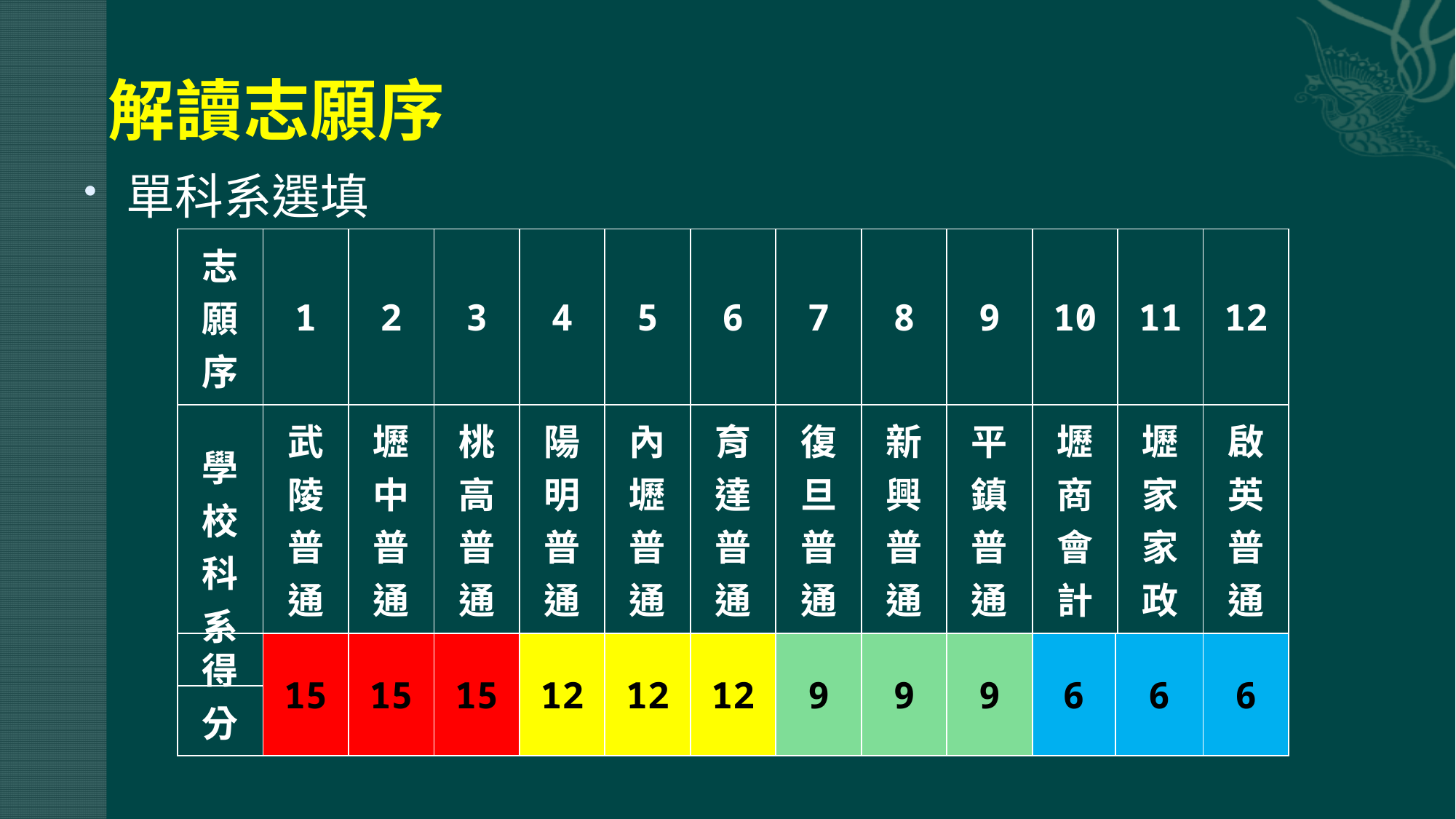

# 解讀志願序
單科系選填

| 志願序 | 1 | 2 | 3 | 4 | 5 | 6 | 7 | 8 | 9 | 10 | 11 | 12 |
| --- | --- | --- | --- | --- | --- | --- | --- | --- | --- | --- | --- | --- |
| 學校科系 | 武陵 普通科 | 壢中 普通科 | 桃高普通科 | 陽明普通科 | 內壢普通科 | 育達普通科 | 復旦普 通科 | 新興普通科 | 平鎮普通科 | 壢商會計科 | 壢家家政科 | 啟英普通科 |
| 得分 | 15 | 15 | 15 | 12 | 12 | 12 | 9 | 9 | 9 | 6 | 6 | 6 |
| --- | --- | --- | --- | --- | --- | --- | --- | --- | --- | --- | --- | --- |